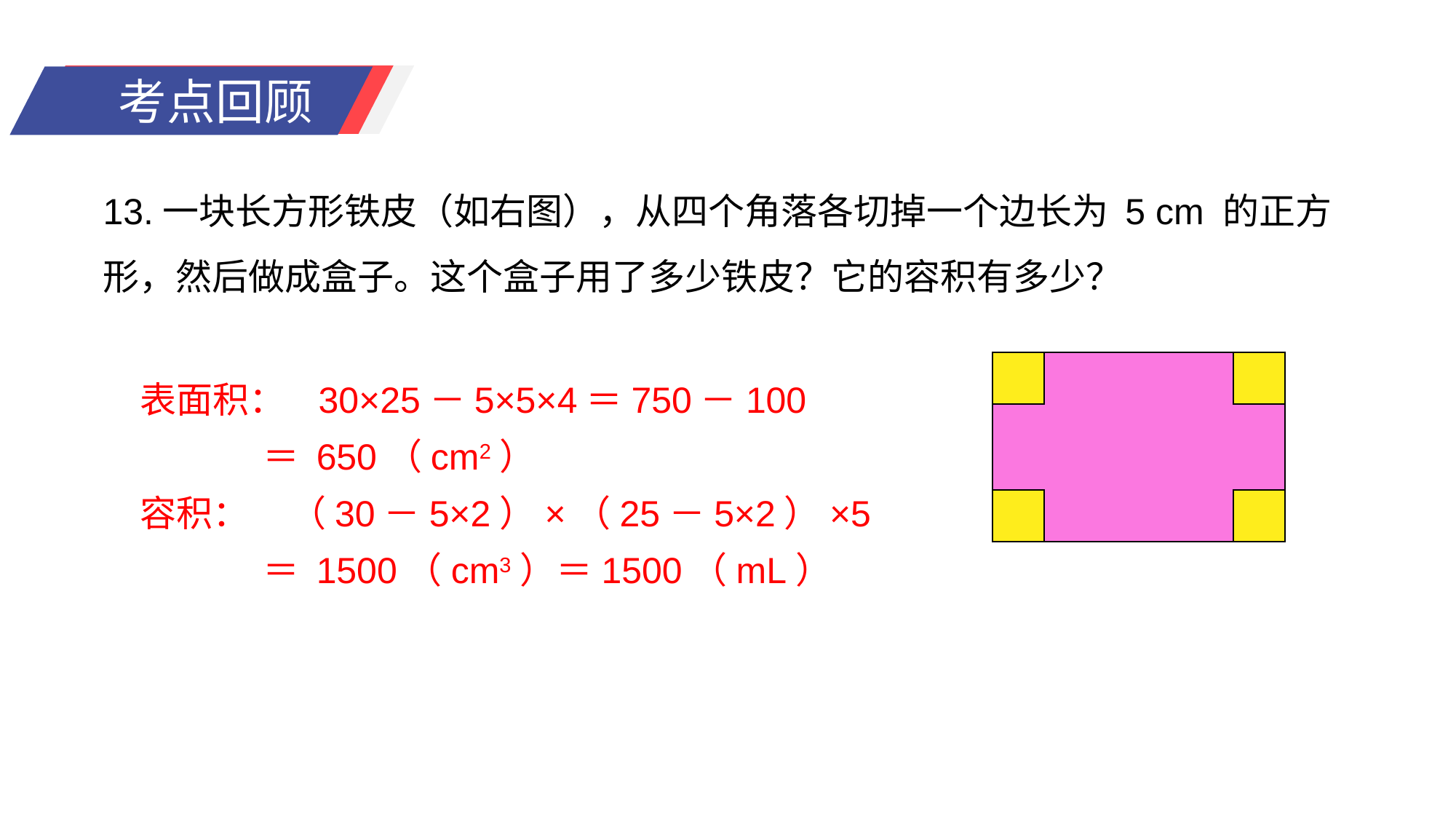

13.一块长方形铁皮（如右图），从四个角落各切掉一个边长为 5 cm 的正方形，然后做成盒子。这个盒子用了多少铁皮？它的容积有多少？

表面积：   30×25－5×5×4＝750－100
              ＝ 650（cm2）
容积：     （30－5×2）×（25－5×2）×5
              ＝ 1500（cm3）＝1500（mL）